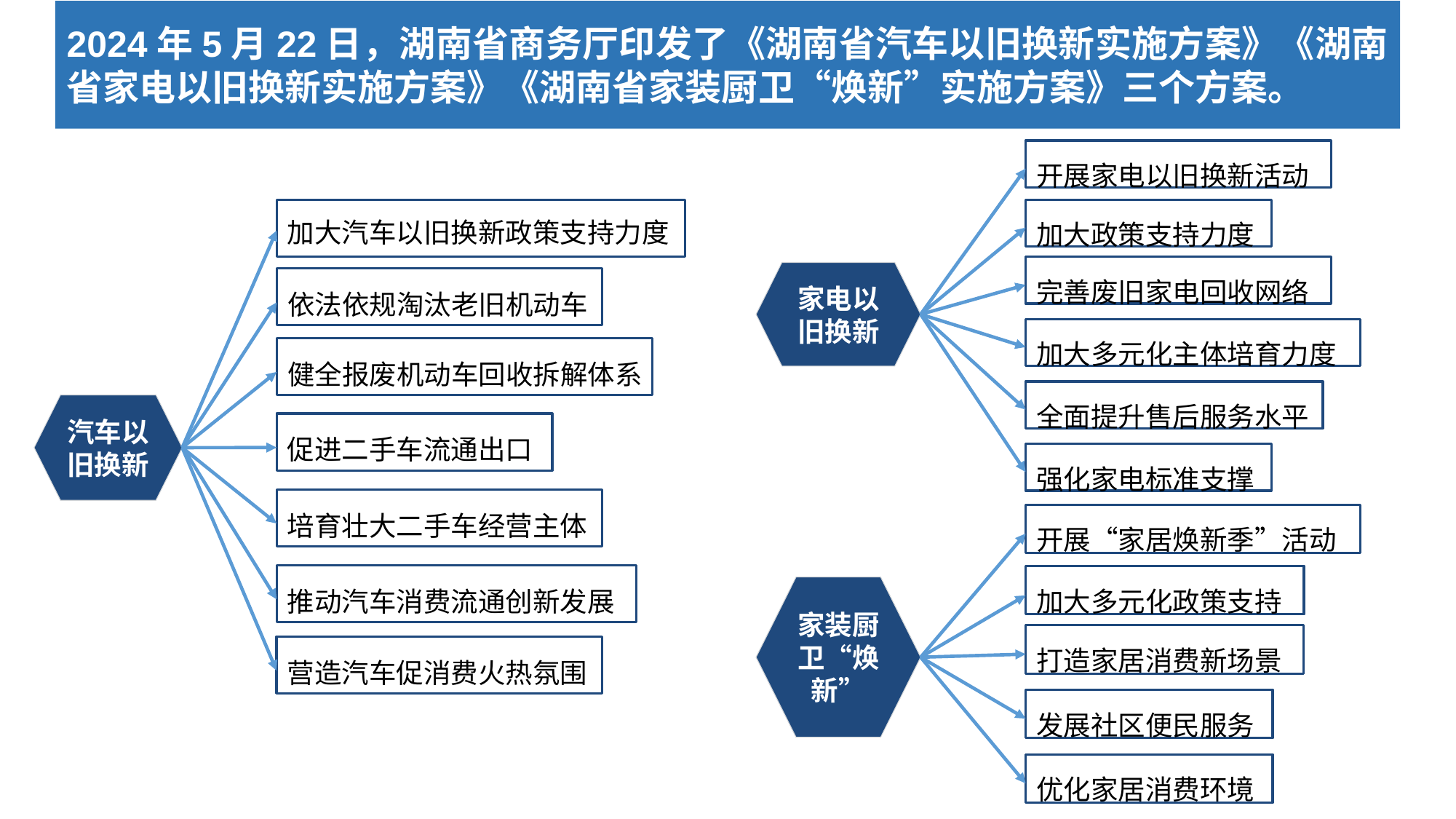

# 2024年5月22日，湖南省商务厅印发了《湖南省汽车以旧换新实施方案》《湖南省家电以旧换新实施方案》《湖南省家装厨卫“焕新”实施方案》三个方案。

开展家电以旧换新活动

加大政策支持力度

完善废旧家电回收网络

家电以旧换新

加大多元化主体培育力度

全面提升售后服务水平

强化家电标准支撑

加大汽车以旧换新政策支持力度

依法依规淘汰老旧机动车

健全报废机动车回收拆解体系

汽车以旧换新

促进二手车流通出口

培育壮大二手车经营主体

推动汽车消费流通创新发展

营造汽车促消费火热氛围

开展“家居焕新季”活动

加大多元化政策支持
家装厨卫“焕新”

打造家居消费新场景

发展社区便民服务

优化家居消费环境